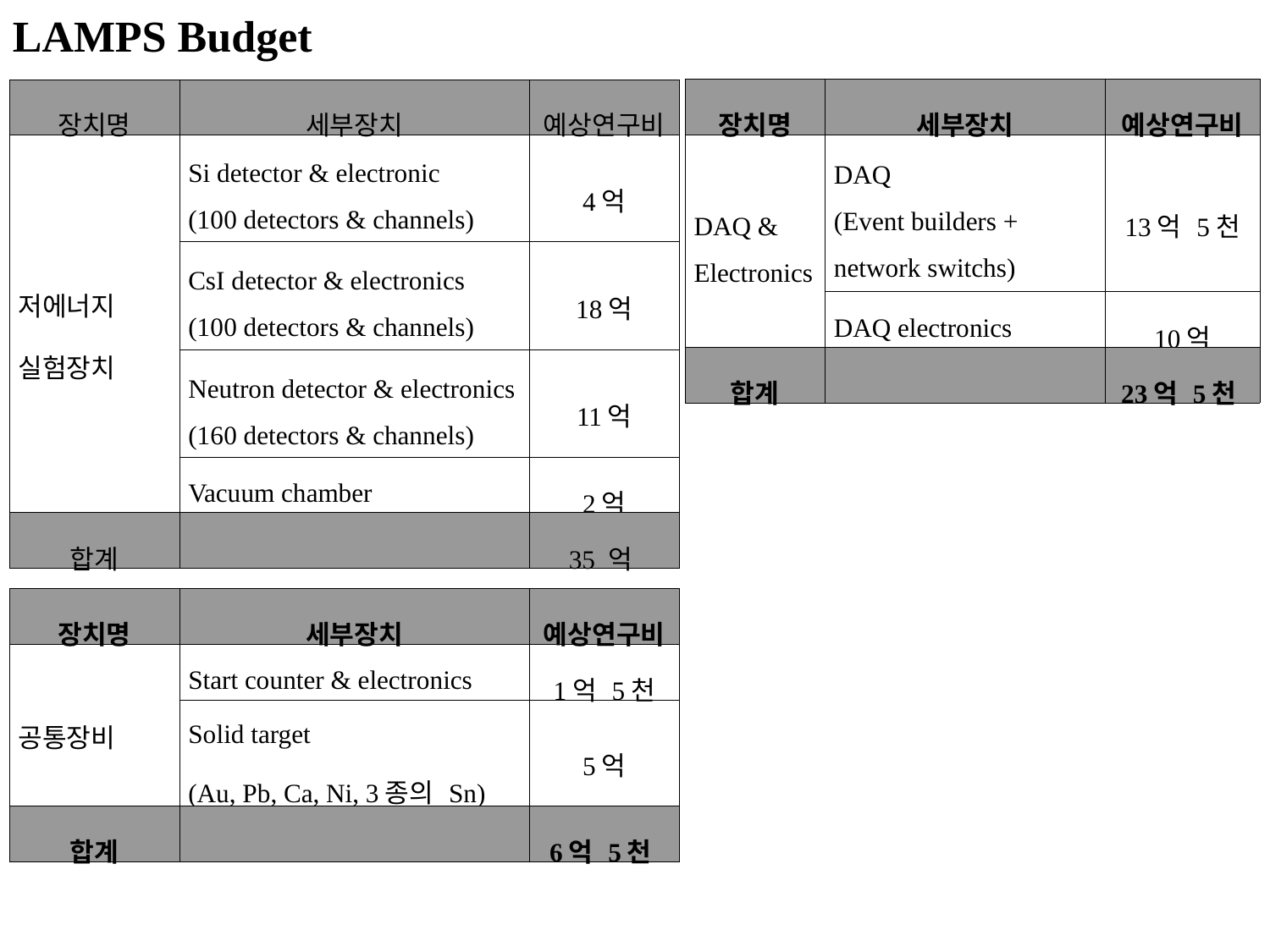

LAMPS Budget
| 장치명 | 세부장치 | 예상연구비 |
| --- | --- | --- |
| DAQ & Electronics | DAQ (Event builders + network switchs) | 13억 5천 |
|  | DAQ electronics | 10억 |
| 합계 |  | 23억 5천 |
| 장치명 | 세부장치 | 예상연구비 |
| --- | --- | --- |
| 저에너지 실험장치 | Si detector & electronic (100 detectors & channels) | 4억 |
|  | CsI detector & electronics (100 detectors & channels) | 18억 |
|  | Neutron detector & electronics (160 detectors & channels) | 11억 |
|  | Vacuum chamber | 2억 |
| 합계 |  | 35 억 |
| 장치명 | 세부장치 | 예상연구비 |
| --- | --- | --- |
| 공통장비 | Start counter & electronics | 1억 5천 |
|  | Solid target (Au, Pb, Ca, Ni, 3종의 Sn) | 5억 |
| 합계 |  | 6억 5천 |